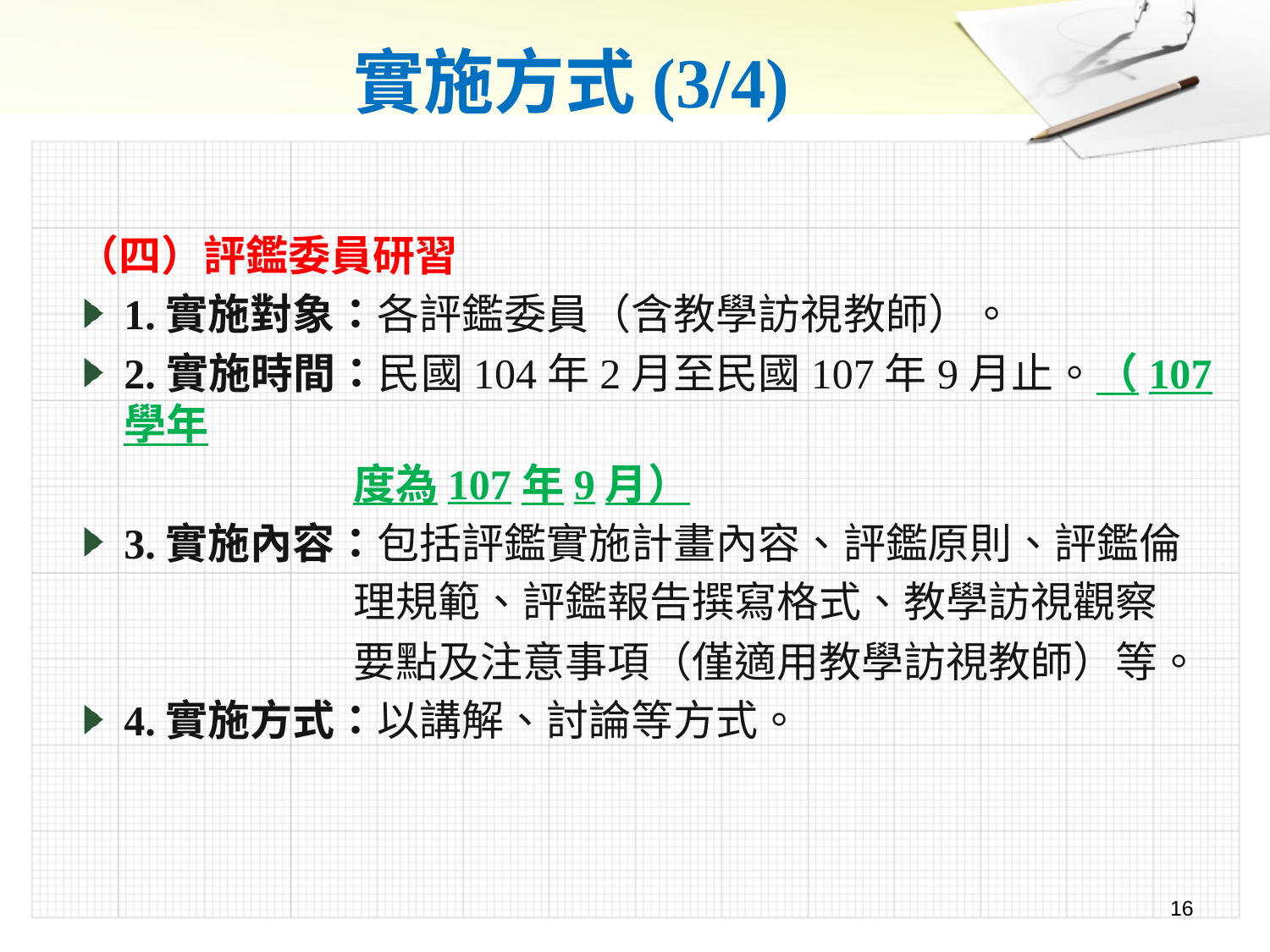

# 實施方式(3/4)
（四）評鑑委員研習
1.實施對象：各評鑑委員（含教學訪視教師）。
2.實施時間：民國104年2月至民國107年9月止。（107學年
                            度為107年9月）
3.實施內容：包括評鑑實施計畫內容、評鑑原則、評鑑倫
                            理規範、評鑑報告撰寫格式、教學訪視觀察
                            要點及注意事項（僅適用教學訪視教師）等。
4.實施方式：以講解、討論等方式。
16